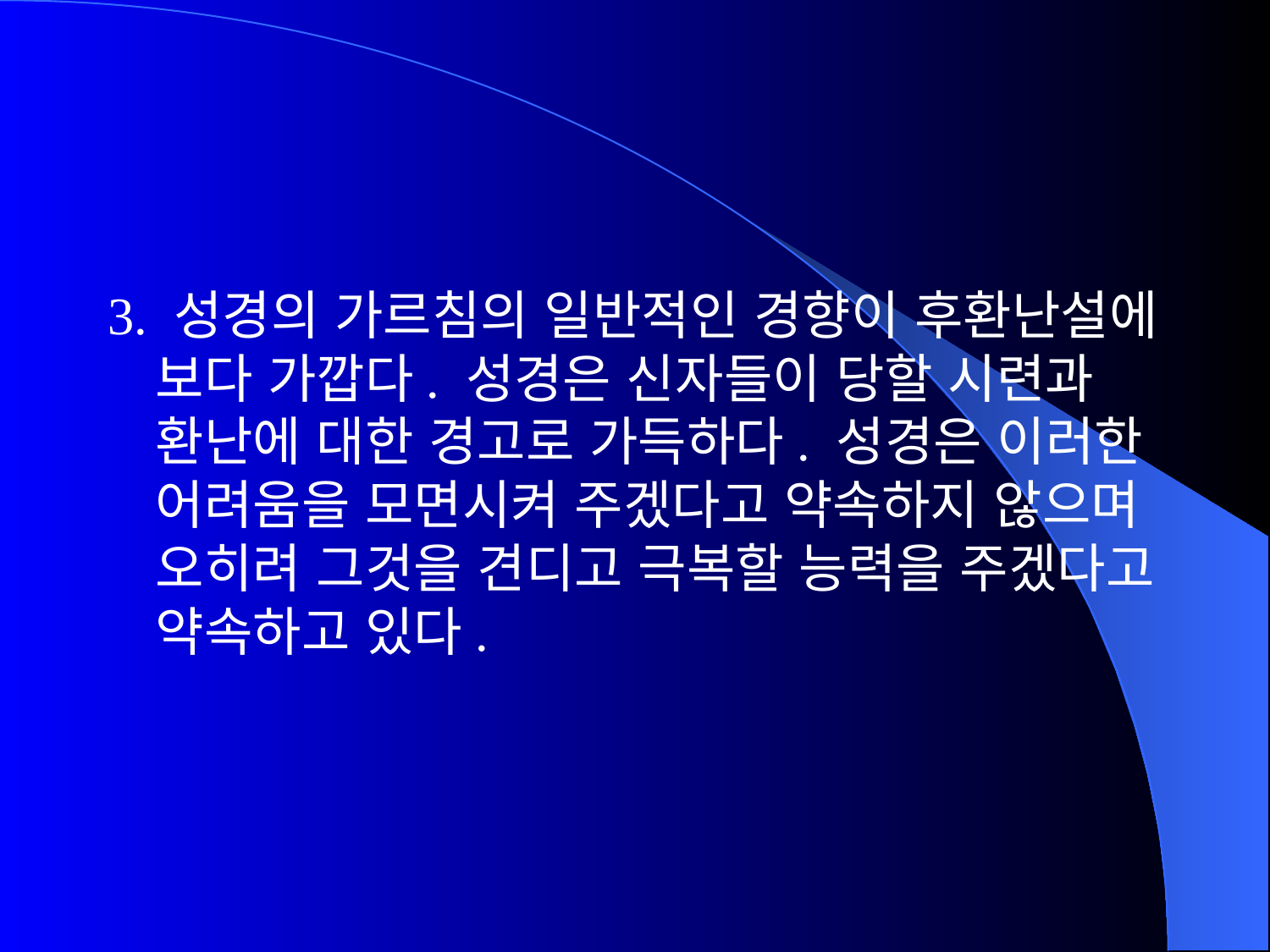

3. 성경의 가르침의 일반적인 경향이 후환난설에 보다 가깝다. 성경은 신자들이 당할 시련과 환난에 대한 경고로 가득하다. 성경은 이러한 어려움을 모면시켜 주겠다고 약속하지 않으며 오히려 그것을 견디고 극복할 능력을 주겠다고 약속하고 있다.